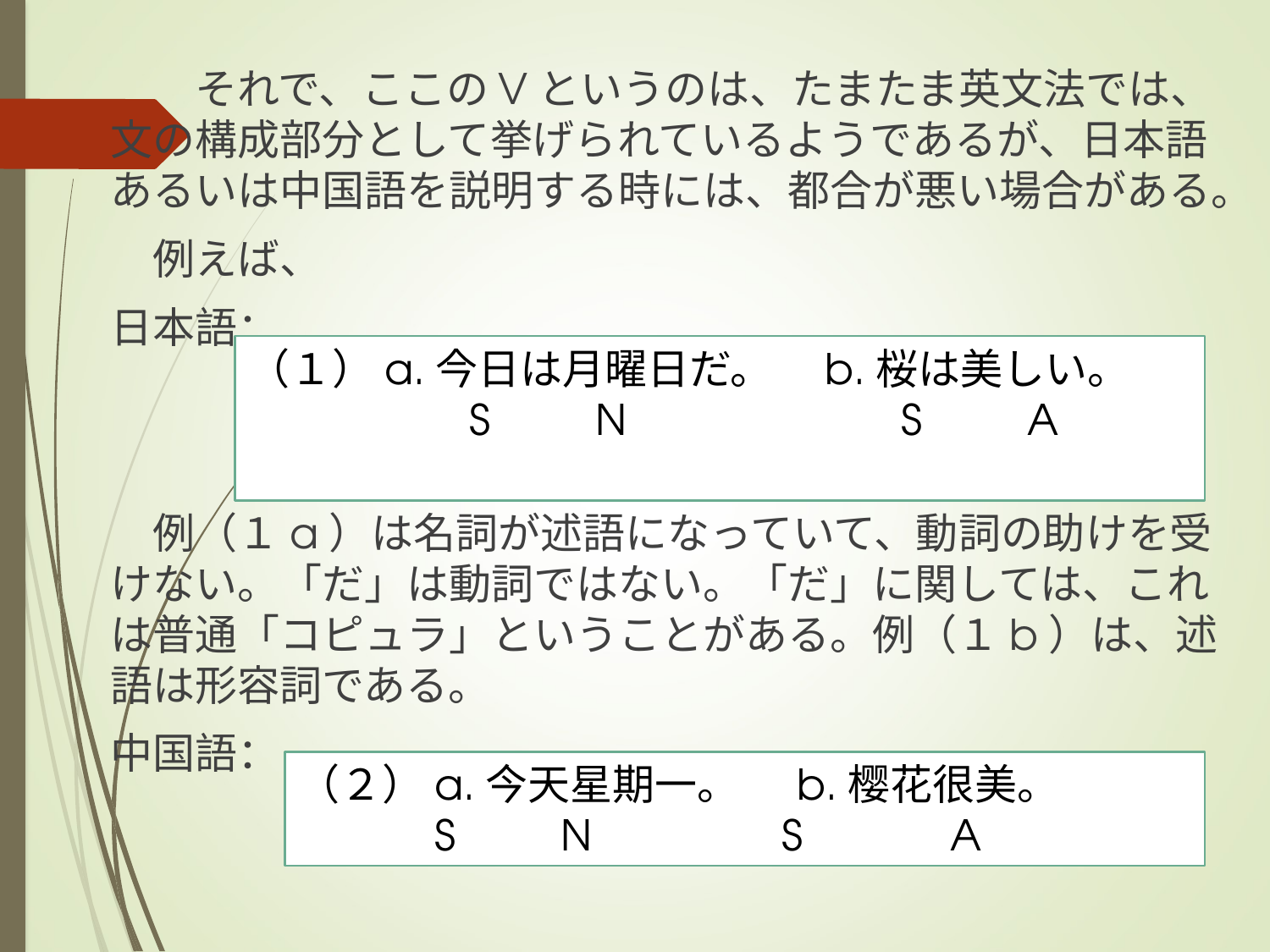

それで、ここのVというのは、たまたま英文法では、文の構成部分として挙げられているようであるが、日本語あるいは中国語を説明する時には、都合が悪い場合がある。
　例えば、
日本語：

　例（１a）は名詞が述語になっていて、動詞の助けを受けない。「だ」は動詞ではない。「だ」に関しては、これは普通「コピュラ」ということがある。例（１b）は、述語は形容詞である。
中国語：

（１）a.今日は月曜日だ。　b.桜は美しい。
　　　　　S　　N　　　　　　S　　A
（２）a.今天星期一。     b.樱花很美。
　　　S　　N　　　　S　　　A